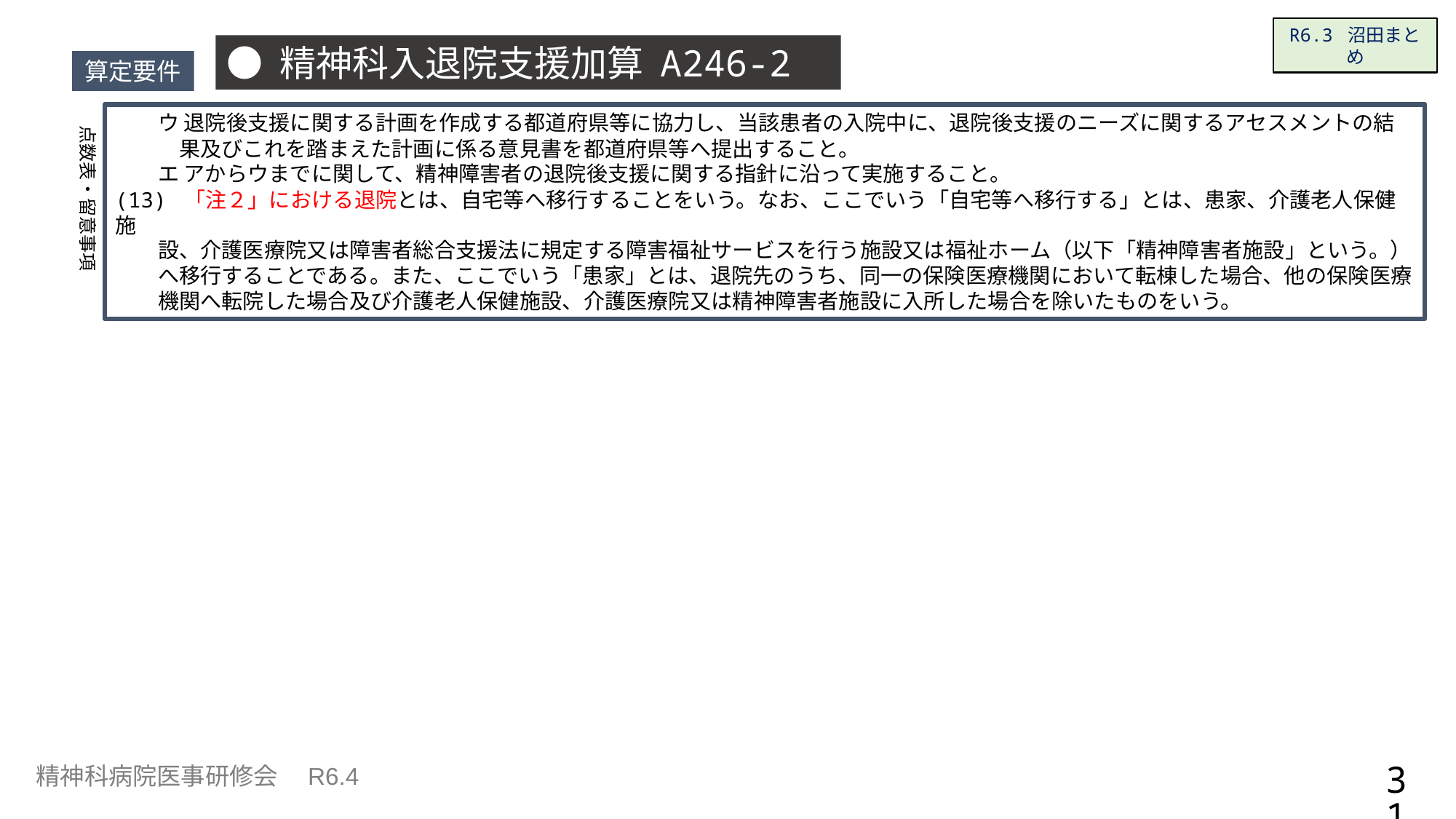

R6.3 沼田まとめ
● 精神科入退院支援加算 A246-2
算定要件
　　ウ 退院後支援に関する計画を作成する都道府県等に協力し、当該患者の入院中に、退院後支援のニーズに関するアセスメントの結
　　　果及びこれを踏まえた計画に係る意見書を都道府県等へ提出すること。
　　エ アからウまでに関して、精神障害者の退院後支援に関する指針に沿って実施すること。
(13) 「注２」における退院とは、自宅等へ移行することをいう。なお、ここでいう「自宅等へ移行する」とは、患家、介護老人保健施
　　設、介護医療院又は障害者総合支援法に規定する障害福祉サービスを行う施設又は福祉ホーム（以下「精神障害者施設」という。）
　　へ移行することである。また、ここでいう「患家」とは、退院先のうち、同一の保険医療機関において転棟した場合、他の保険医療
　　機関へ転院した場合及び介護老人保健施設、介護医療院又は精神障害者施設に入所した場合を除いたものをいう。
点数表・留意事項
31